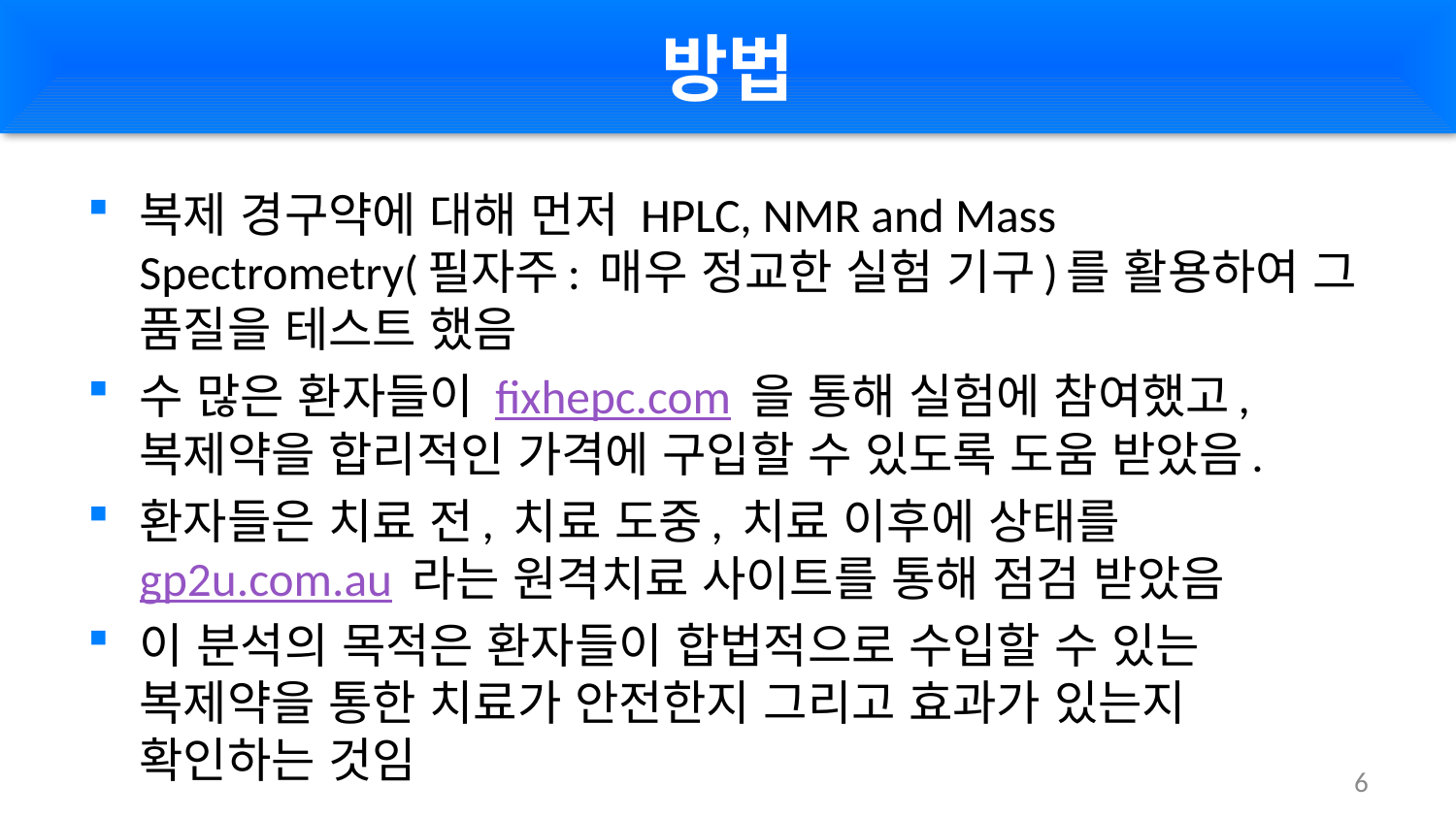

# 방법
복제 경구약에 대해 먼저 HPLC, NMR and Mass Spectrometry(필자주: 매우 정교한 실험 기구)를 활용하여 그 품질을 테스트 했음
수 많은 환자들이 fixhepc.com 을 통해 실험에 참여했고, 복제약을 합리적인 가격에 구입할 수 있도록 도움 받았음.
환자들은 치료 전, 치료 도중, 치료 이후에 상태를 gp2u.com.au 라는 원격치료 사이트를 통해 점검 받았음
이 분석의 목적은 환자들이 합법적으로 수입할 수 있는 복제약을 통한 치료가 안전한지 그리고 효과가 있는지 확인하는 것임

6